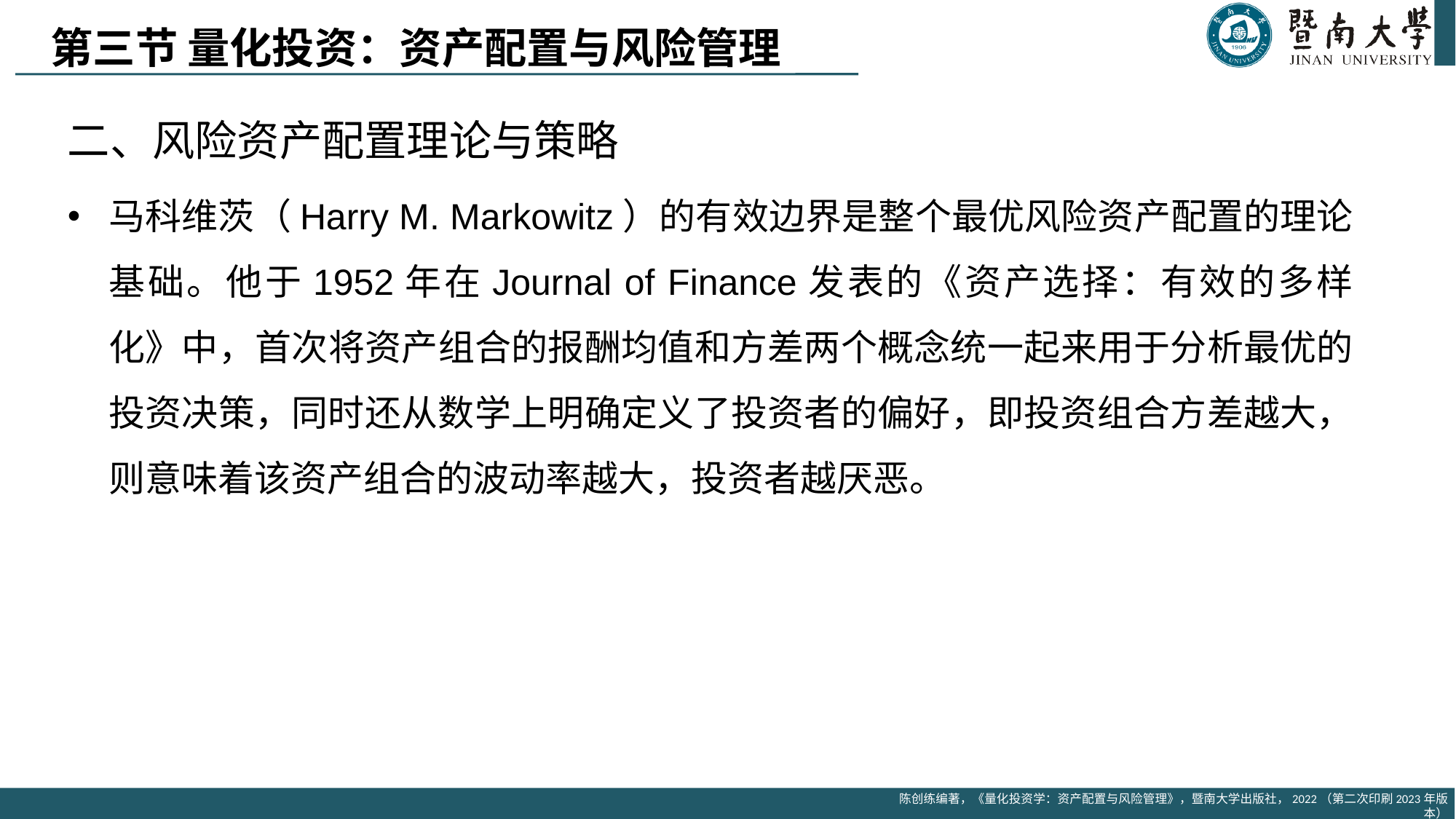

# 第三节 量化投资：资产配置与风险管理

二、风险资产配置理论与策略
马科维茨（Harry M. Markowitz）的有效边界是整个最优风险资产配置的理论基础。他于1952年在Journal of Finance发表的《资产选择：有效的多样化》中，首次将资产组合的报酬均值和方差两个概念统一起来用于分析最优的投资决策，同时还从数学上明确定义了投资者的偏好，即投资组合方差越大，则意味着该资产组合的波动率越大，投资者越厌恶。